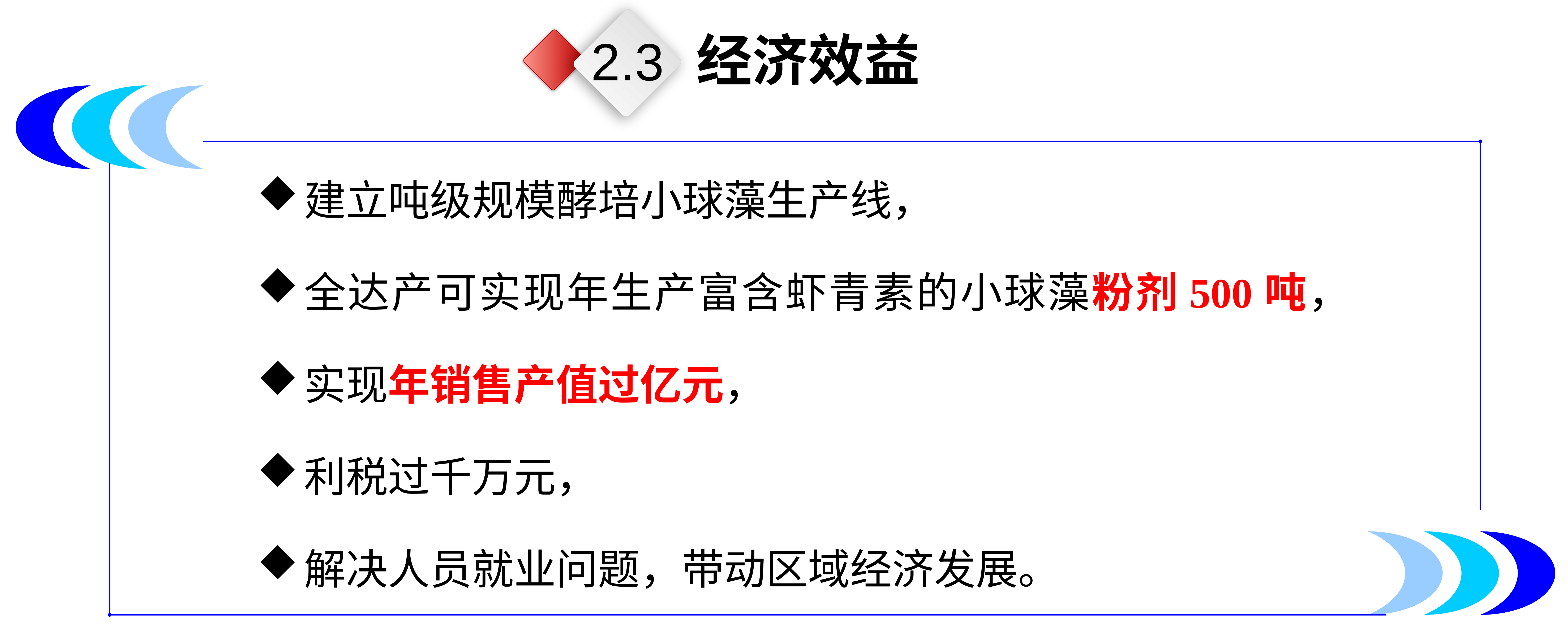

经济效益

2.3

建立吨级规模酵培小球藻生产线，
全达产可实现年生产富含虾青素的小球藻粉剂500吨，
实现年销售产值过亿元，
利税过千万元，
解决人员就业问题，带动区域经济发展。